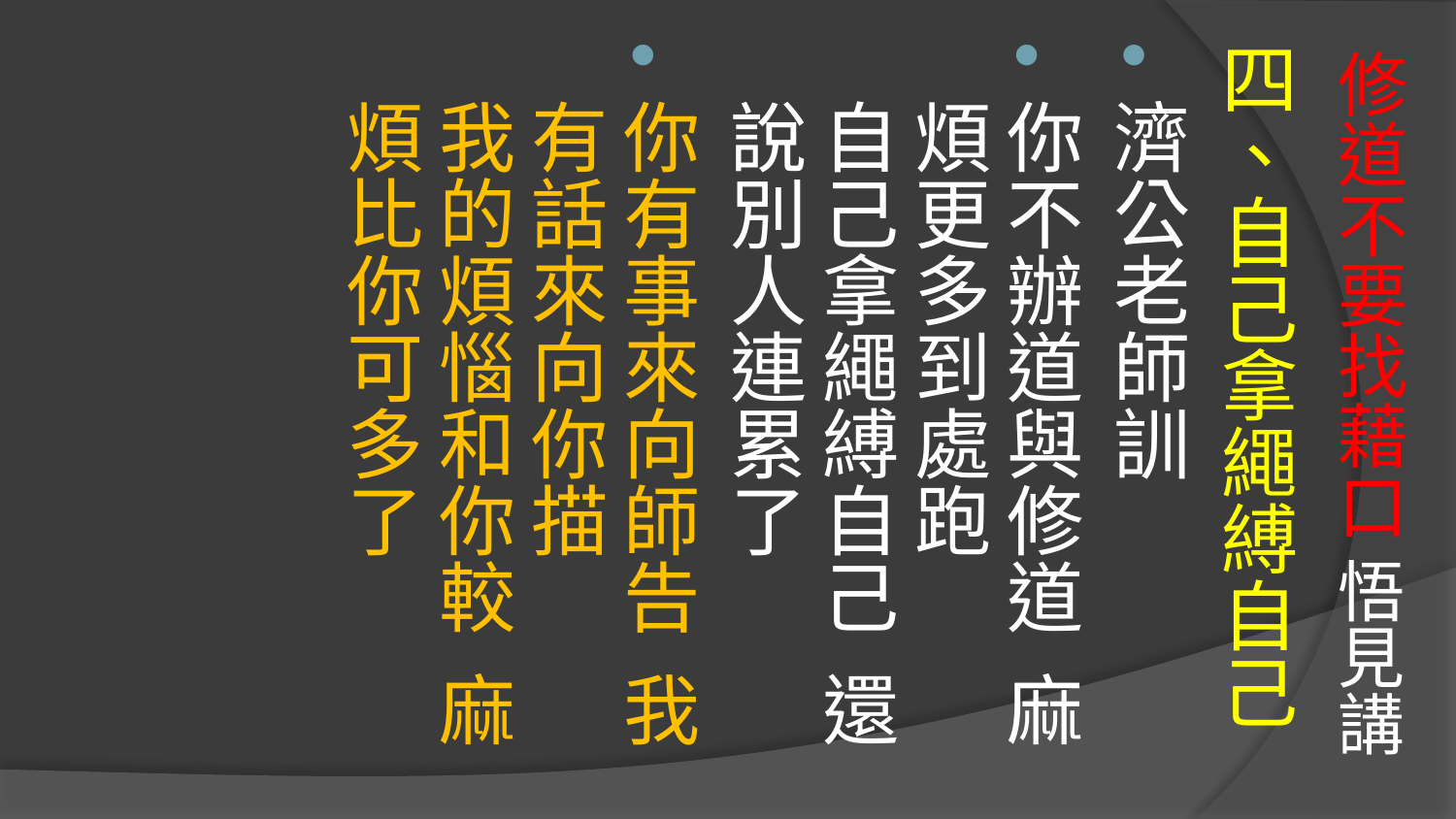

# 修道不要找藉口 悟見講
四、自己拿繩縛自己
濟公老師訓
你不辦道與修道  麻煩更多到處跑
自己拿繩縛自己  還說別人連累了
你有事來向師告  我有話來向你描
我的煩惱和你較  麻煩比你可多了